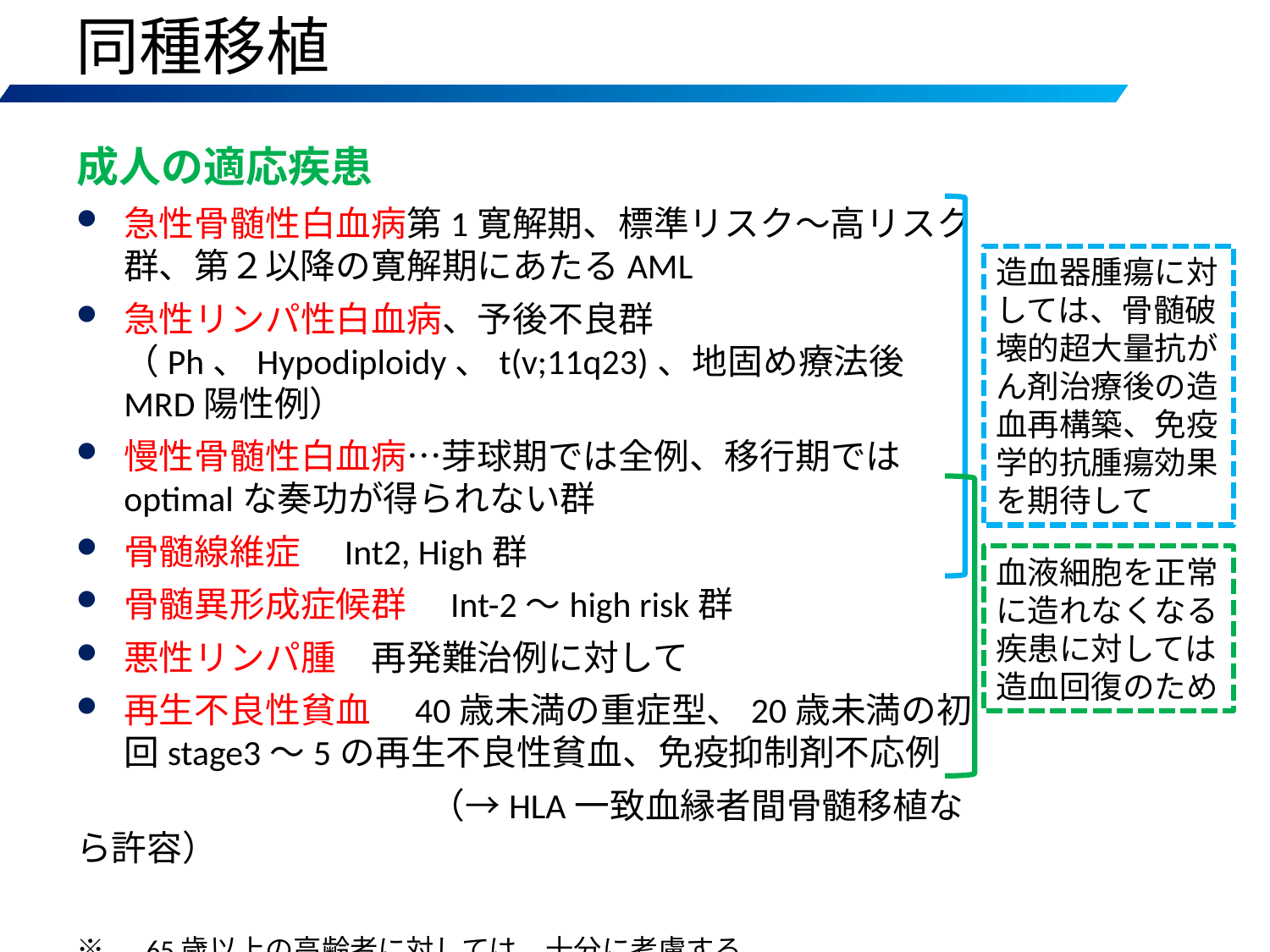

同種移植

成人の適応疾患
急性骨髄性白血病第1寛解期、標準リスク～高リスク群、第２以降の寛解期にあたるAML
急性リンパ性白血病、予後不良群（Ph、Hypodiploidy、t(v;11q23)、地固め療法後MRD陽性例）
慢性骨髄性白血病…芽球期では全例、移行期ではoptimalな奏功が得られない群
骨髄線維症　Int2, High群
骨髄異形成症候群　Int-2～high risk群
悪性リンパ腫　再発難治例に対して
再生不良性貧血　40歳未満の重症型、20歳未満の初回stage3～5の再生不良性貧血、免疫抑制剤不応例
　　　　　　　　　　（→HLA一致血縁者間骨髄移植なら許容）

※　65歳以上の高齢者に対しては、十分に考慮する。
※　ここでは、小児疾患については割愛する

造血器腫瘍に対しては、骨髄破壊的超大量抗がん剤治療後の造血再構築、免疫学的抗腫瘍効果を期待して

血液細胞を正常に造れなくなる疾患に対しては造血回復のため